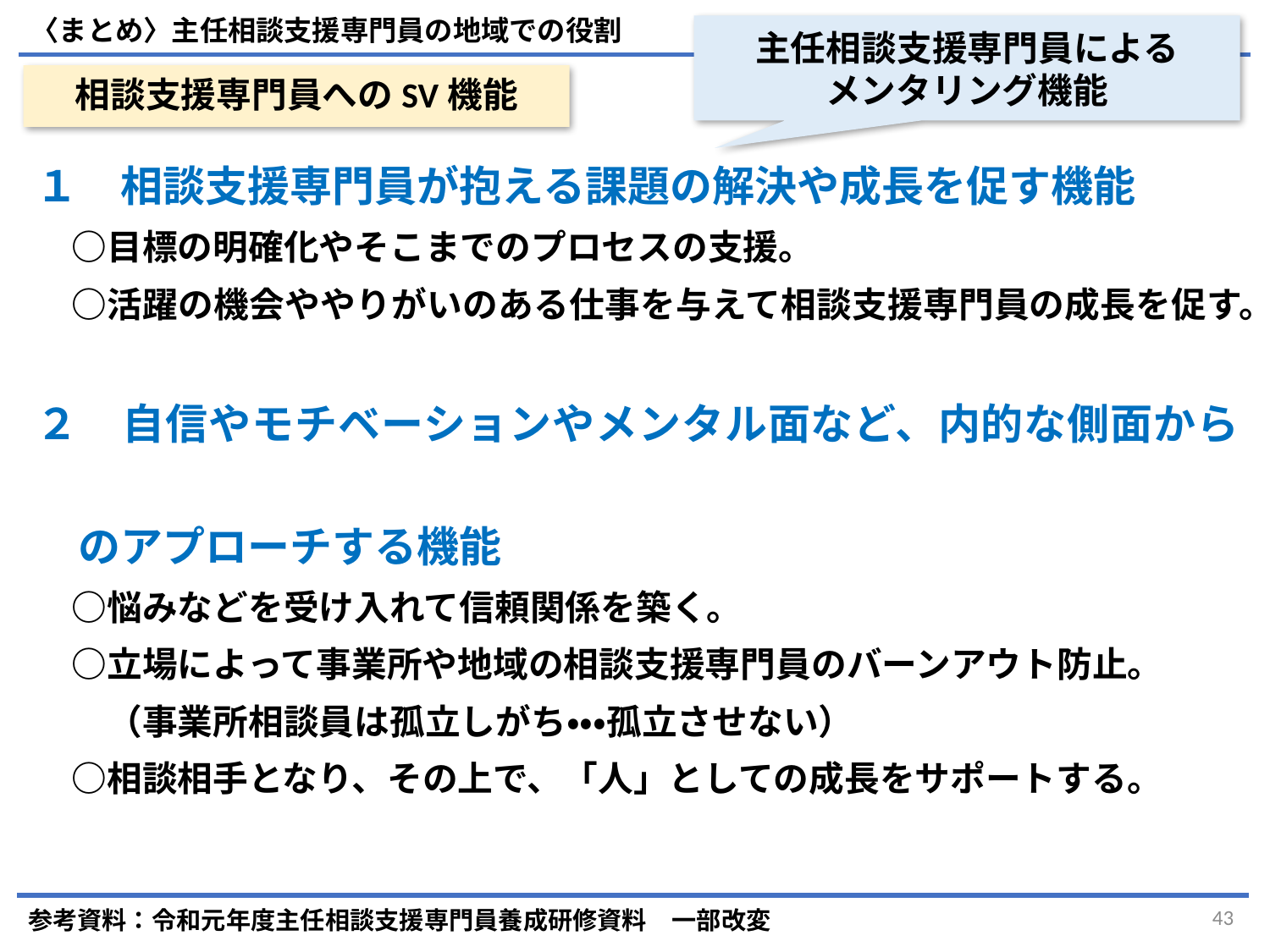

〈まとめ〉主任相談支援専門員の地域での役割
主任相談支援専門員による
メンタリング機能
# 相談支援専門員へのSV機能
１　相談支援専門員が抱える課題の解決や成長を促す機能
　○目標の明確化やそこまでのプロセスの支援。
　○活躍の機会ややりがいのある仕事を与えて相談支援専門員の成長を促す。

２　自信やモチベーションやメンタル面など、内的な側面から
　のアプローチする機能
　○悩みなどを受け入れて信頼関係を築く。
　○立場によって事業所や地域の相談支援専門員のバーンアウト防止。
　　（事業所相談員は孤立しがち・・・孤立させない）
　○相談相手となり、その上で、「人」としての成長をサポートする。
参考資料：令和元年度主任相談支援専門員養成研修資料　一部改変
43